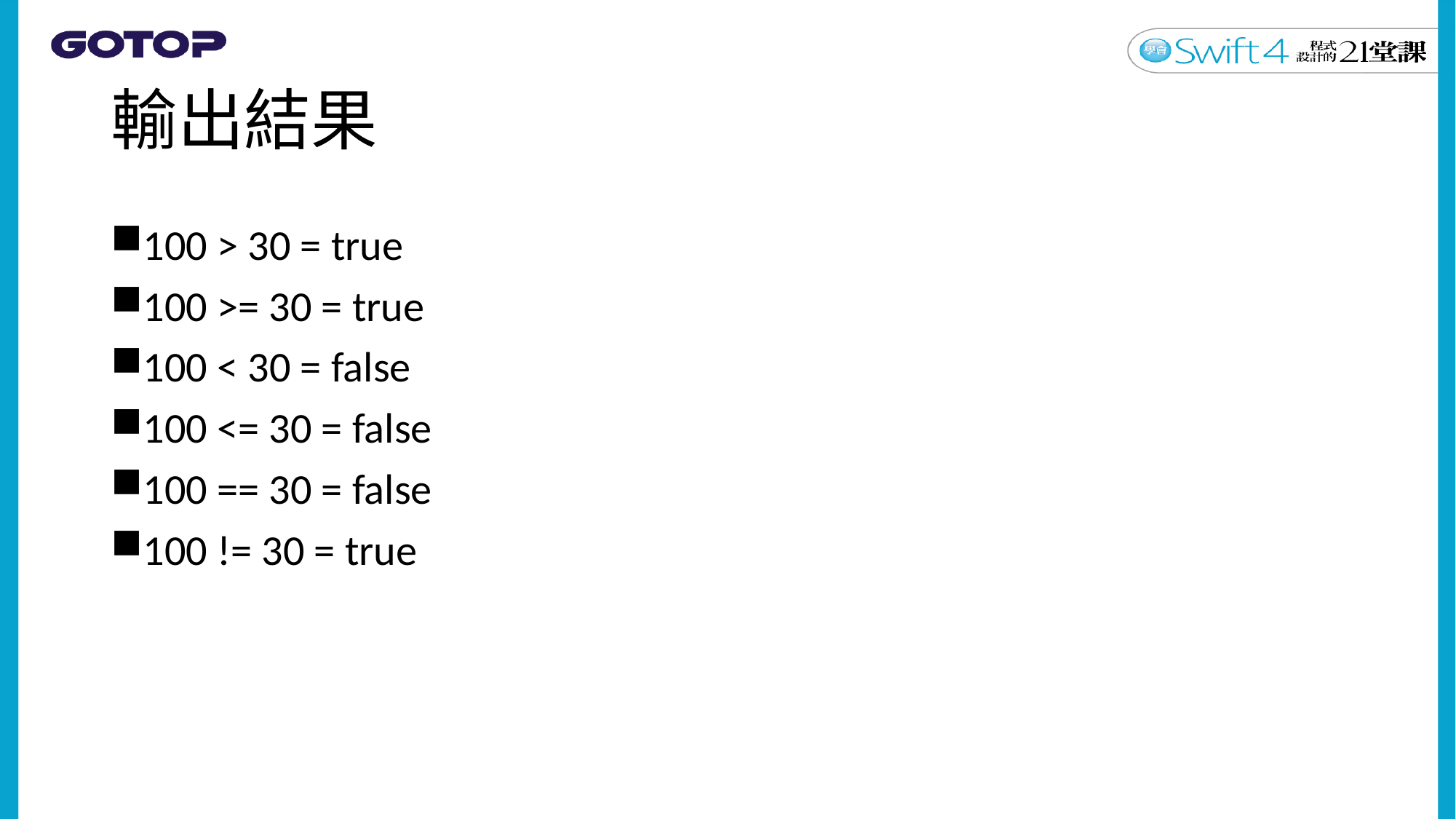

# 輸出結果
100 > 30 = true
100 >= 30 = true
100 < 30 = false
100 <= 30 = false
100 == 30 = false
100 != 30 = true